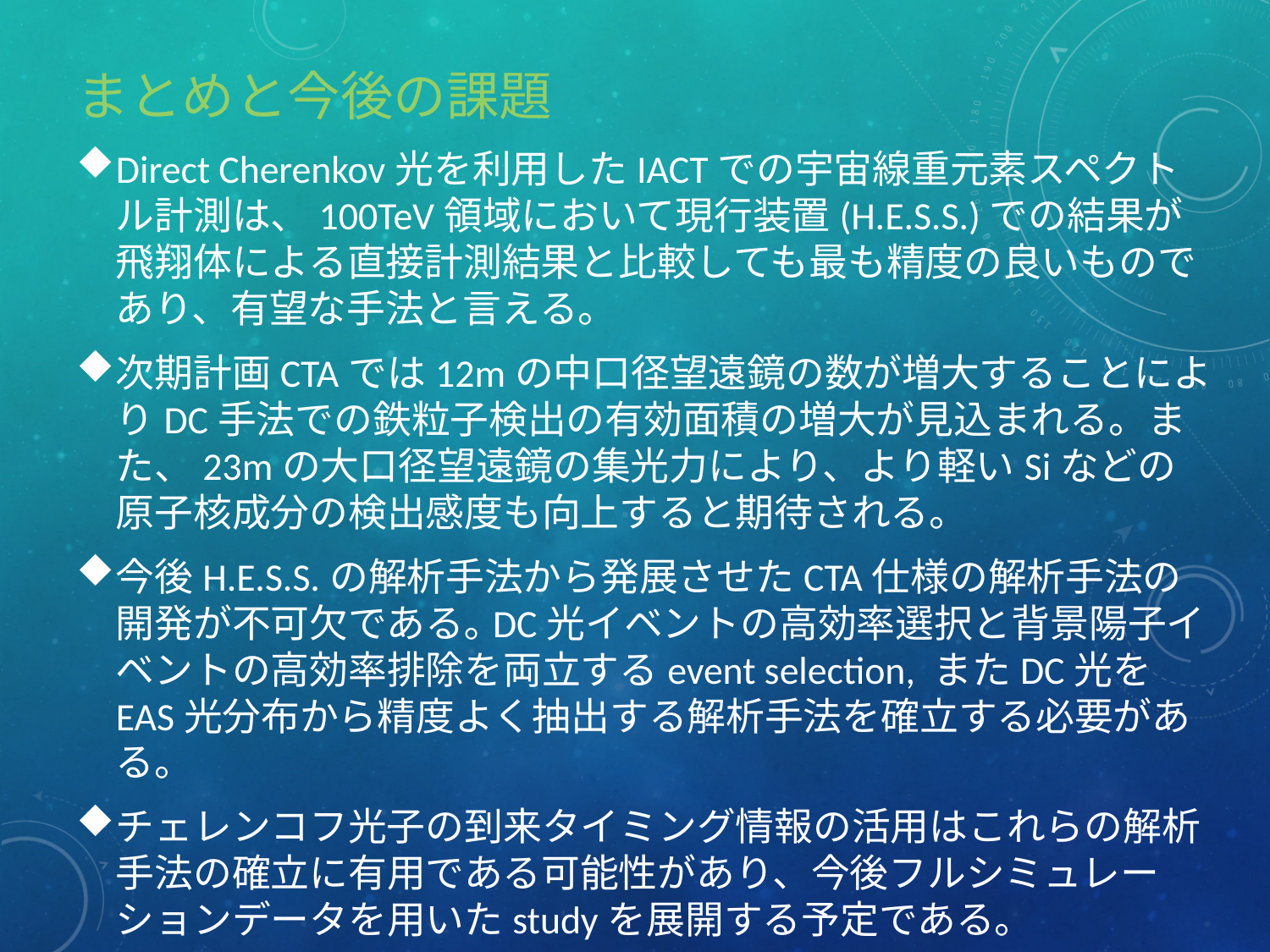

# まとめと今後の課題
Direct Cherenkov光を利用したIACTでの宇宙線重元素スペクトル計測は、100TeV領域において現行装置(H.E.S.S.)での結果が飛翔体による直接計測結果と比較しても最も精度の良いものであり、有望な手法と言える。
次期計画CTAでは12mの中口径望遠鏡の数が増大することによりDC手法での鉄粒子検出の有効面積の増大が見込まれる。また、23mの大口径望遠鏡の集光力により、より軽いSiなどの原子核成分の検出感度も向上すると期待される。
今後H.E.S.S.の解析手法から発展させたCTA仕様の解析手法の開発が不可欠である｡DC光イベントの高効率選択と背景陽子イベントの高効率排除を両立するevent selection, またDC光をEAS光分布から精度よく抽出する解析手法を確立する必要がある。
チェレンコフ光子の到来タイミング情報の活用はこれらの解析手法の確立に有用である可能性があり、今後フルシミュレーションデータを用いたstudyを展開する予定である。